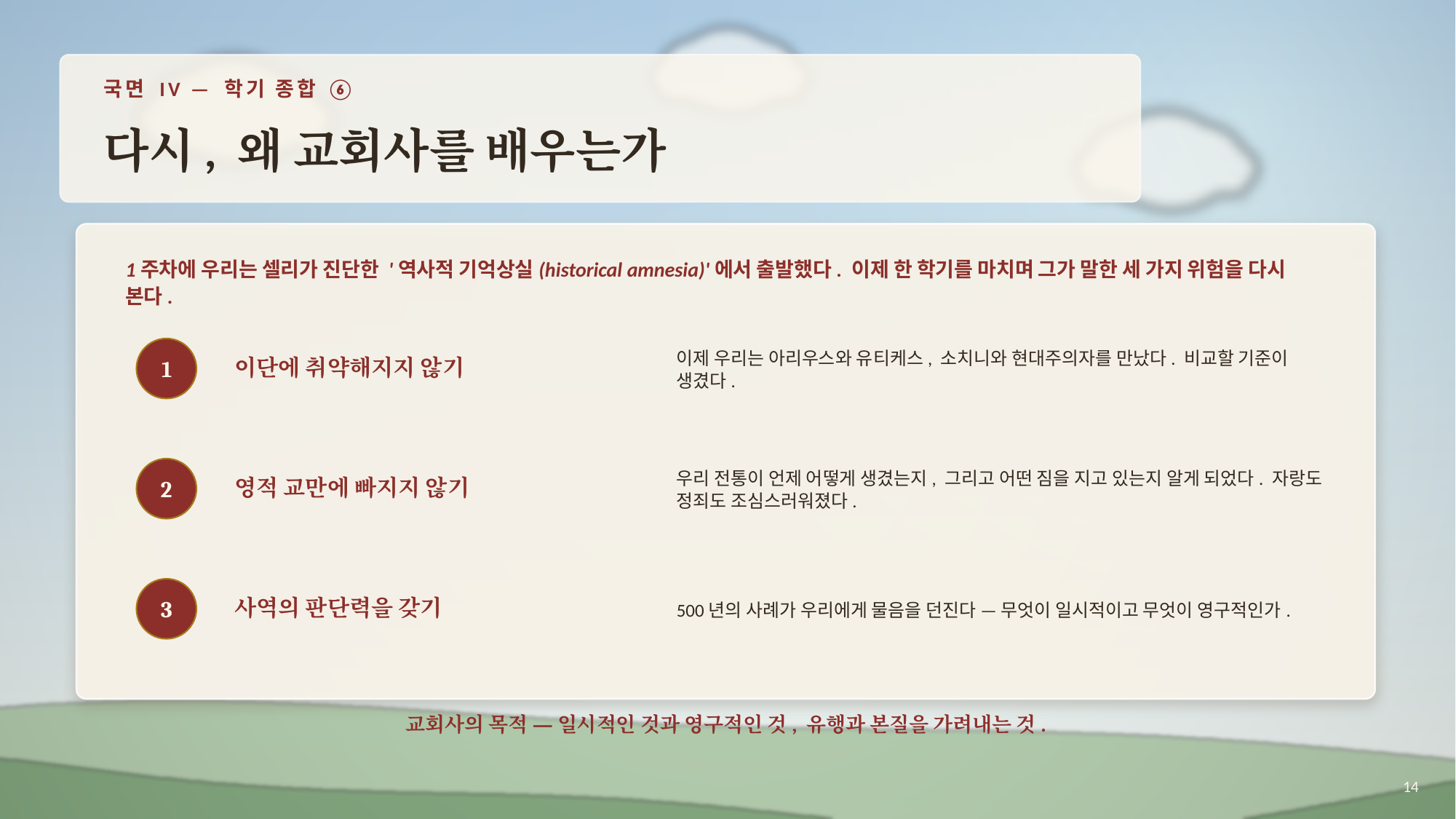

국면 IV — 학기 종합 ⑥
다시, 왜 교회사를 배우는가

1주차에 우리는 셀리가 진단한 '역사적 기억상실(historical amnesia)'에서 출발했다. 이제 한 학기를 마치며 그가 말한 세 가지 위험을 다시 본다.
이제 우리는 아리우스와 유티케스, 소치니와 현대주의자를 만났다. 비교할 기준이 생겼다.
이단에 취약해지지 않기

1
우리 전통이 언제 어떻게 생겼는지, 그리고 어떤 짐을 지고 있는지 알게 되었다. 자랑도 정죄도 조심스러워졌다.
영적 교만에 빠지지 않기

2
500년의 사례가 우리에게 물음을 던진다 — 무엇이 일시적이고 무엇이 영구적인가.
사역의 판단력을 갖기

3
교회사의 목적 — 일시적인 것과 영구적인 것, 유행과 본질을 가려내는 것.
14